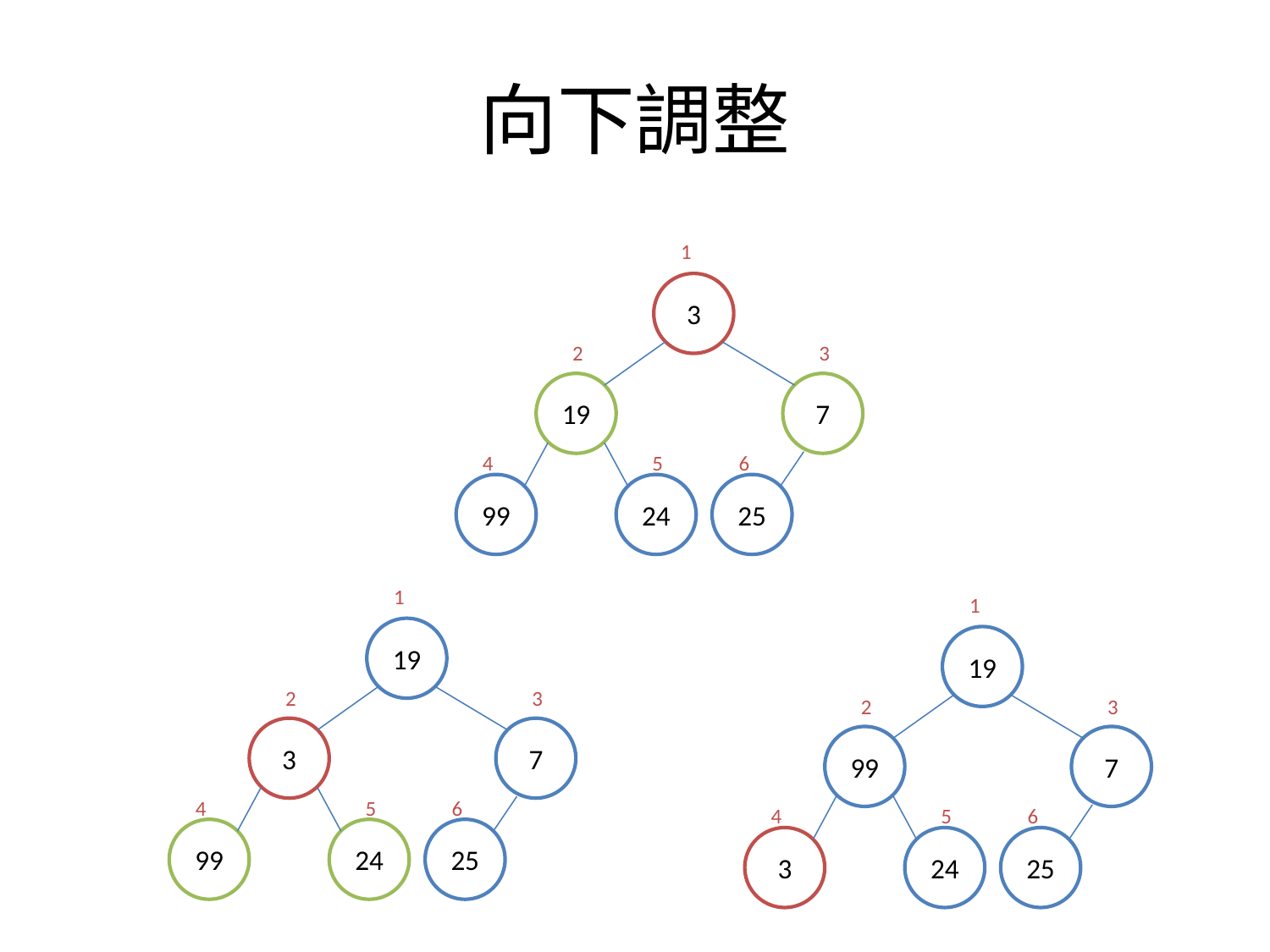

# 向下調整
1
3
19
7
99
24
25
2
3
4
5
6
1
19
3
7
99
24
25
2
3
4
5
6
1
19
99
7
3
24
25
2
3
4
5
6